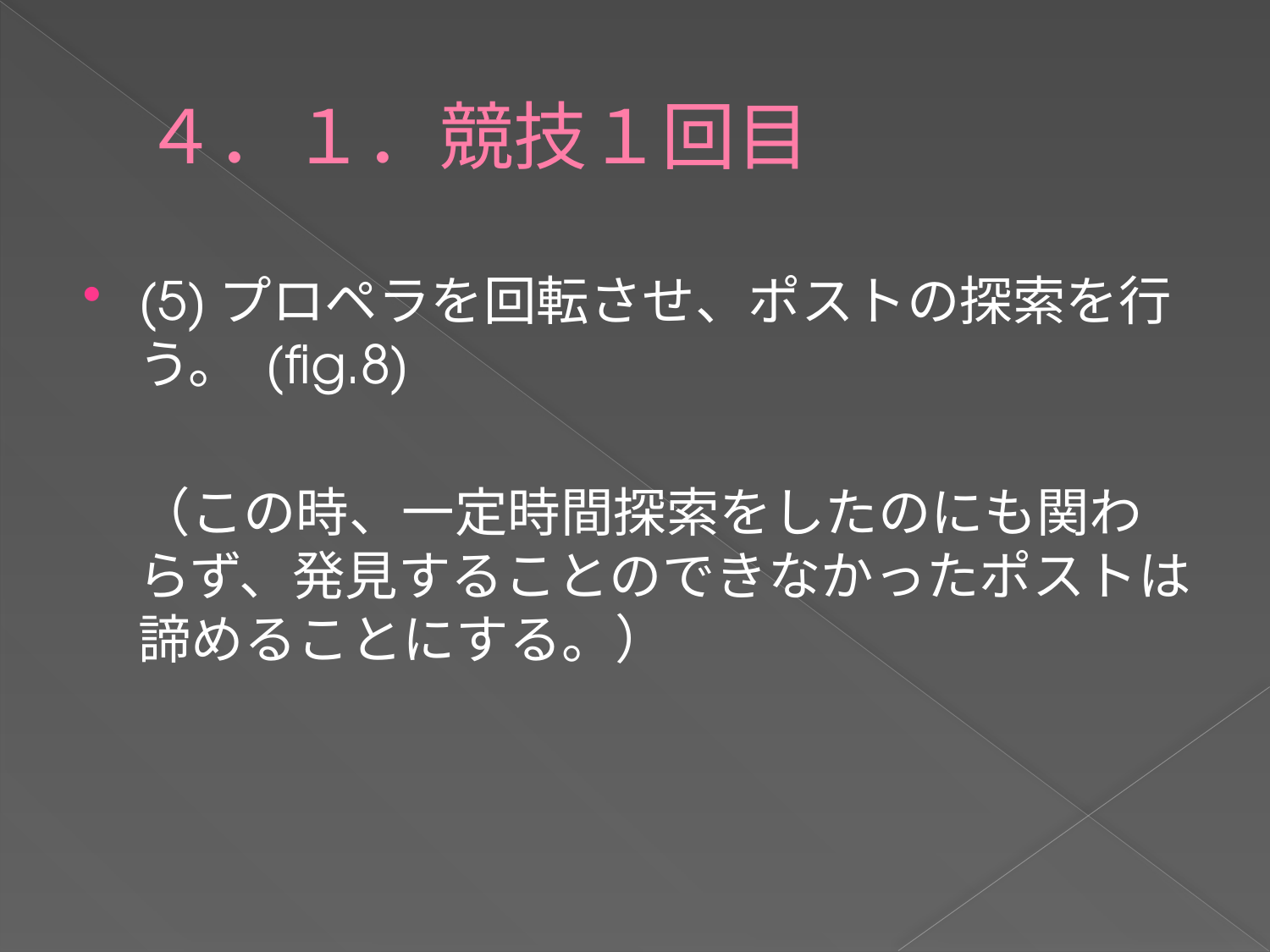

# ４．１．競技１回目
(5)プロペラを回転させ、ポストの探索を行う。 (fig.8)

　（この時、一定時間探索をしたのにも関わらず、発見することのできなかったポストは諦めることにする。）